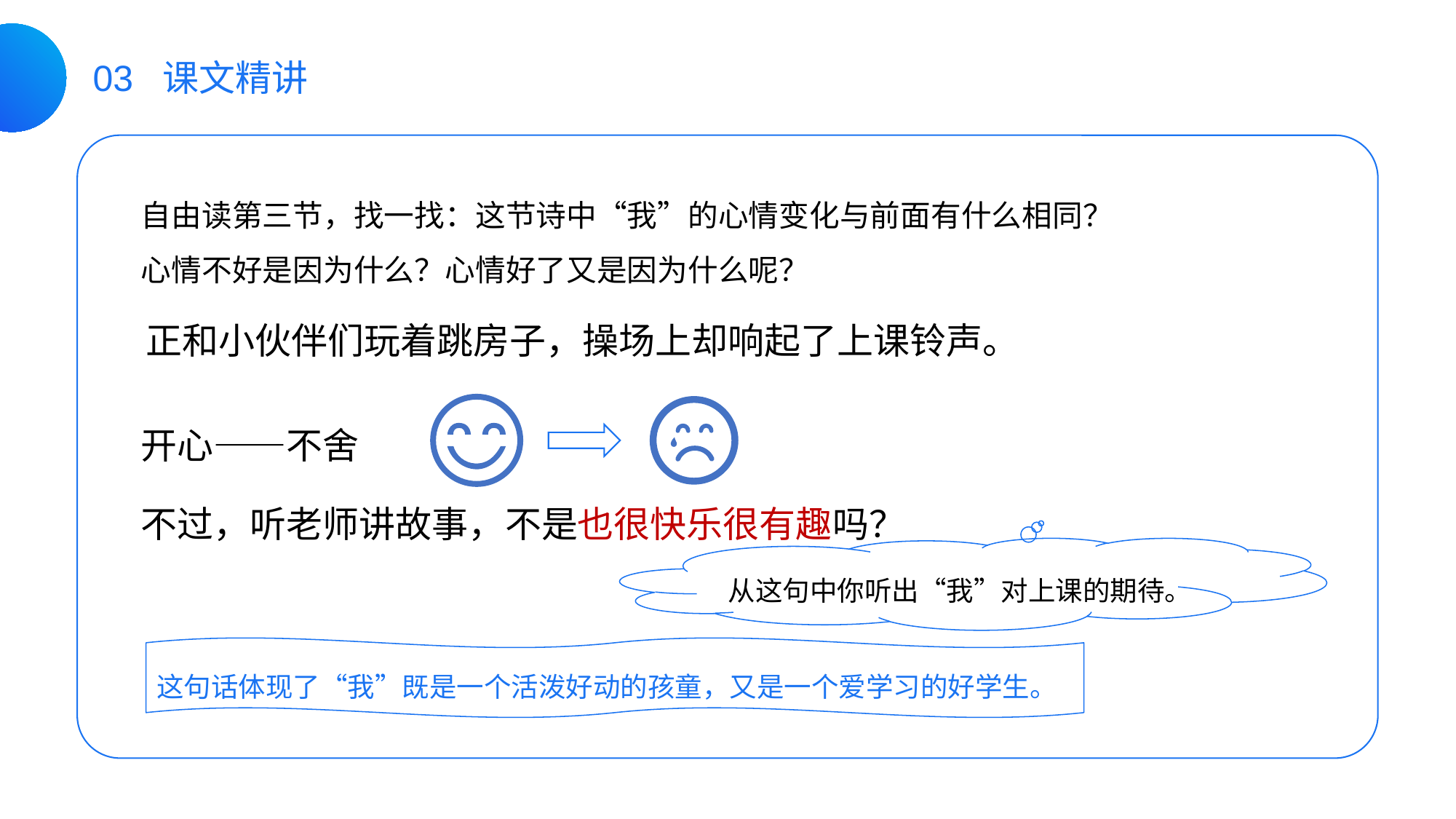

03  课文精讲

自由读第三节，找一找：这节诗中“我”的心情变化与前面有什么相同？
心情不好是因为什么？心情好了又是因为什么呢？
正和小伙伴们玩着跳房子，操场上却响起了上课铃声。

开心——不舍
不过，听老师讲故事，不是也很快乐很有趣吗？
从这句中你听出“我”对上课的期待。
这句话体现了“我”既是一个活泼好动的孩童，又是一个爱学习的好学生。